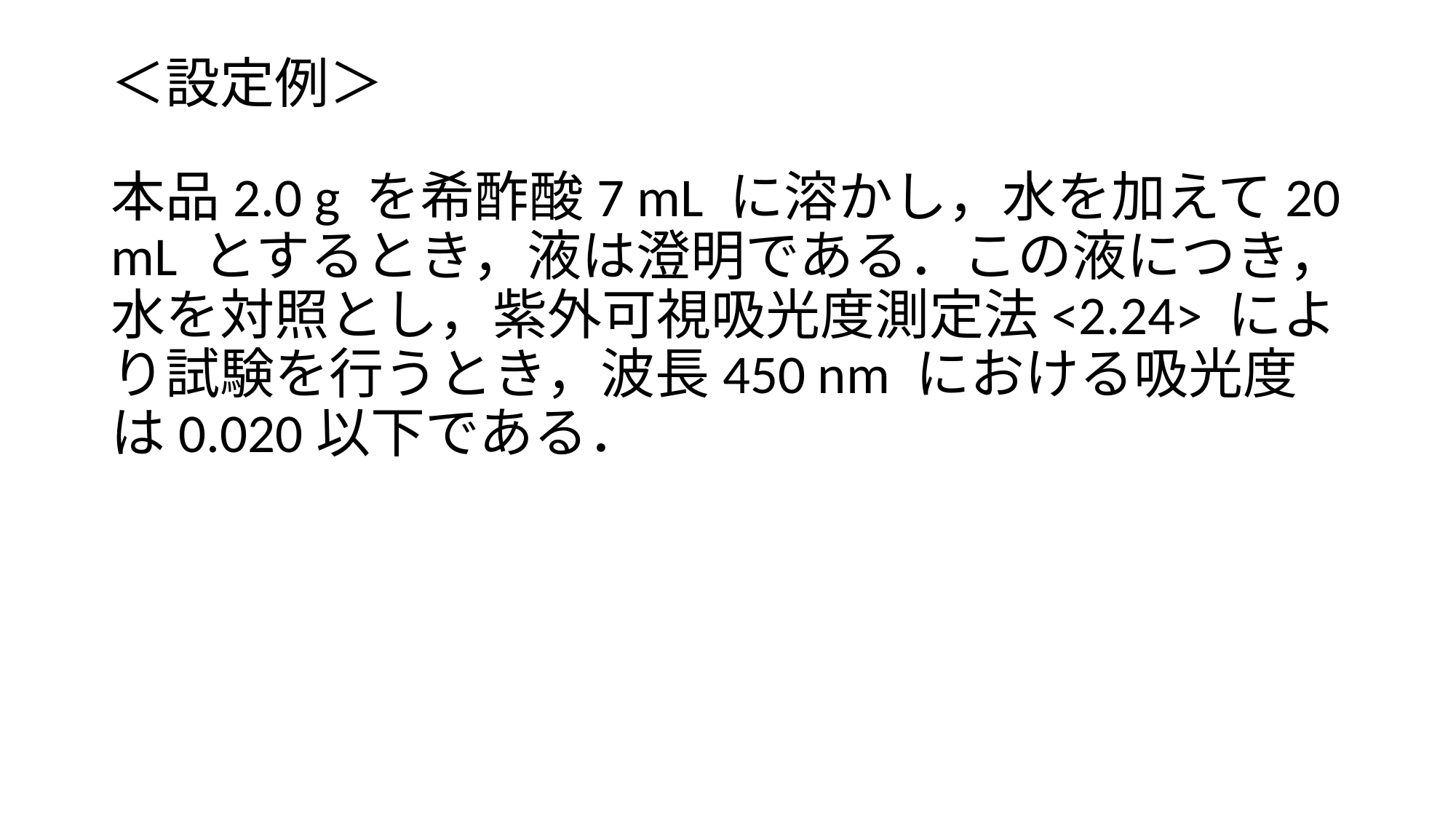

# ＜設定例＞
本品2.0 g を希酢酸7 mL に溶かし，水を加えて20 mL とするとき，液は澄明である．この液につき，水を対照とし，紫外可視吸光度測定法<2.24> により試験を行うとき，波長450 nm における吸光度は0.020以下である．